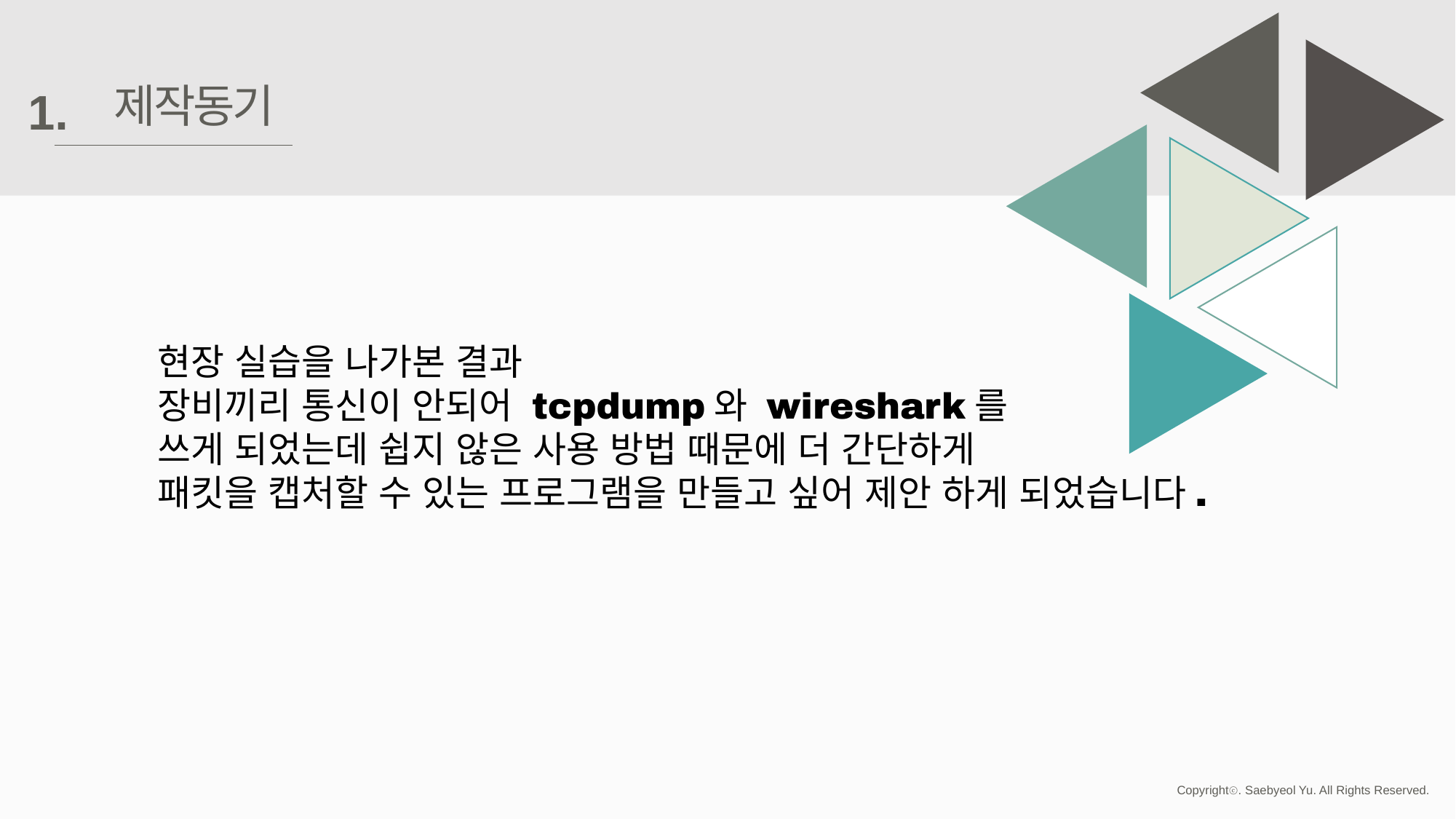

제작동기
1.
현장 실습을 나가본 결과
장비끼리 통신이 안되어 tcpdump와 wireshark를
쓰게 되었는데 쉽지 않은 사용 방법 때문에 더 간단하게
패킷을 캡처할 수 있는 프로그램을 만들고 싶어 제안 하게 되었습니다.